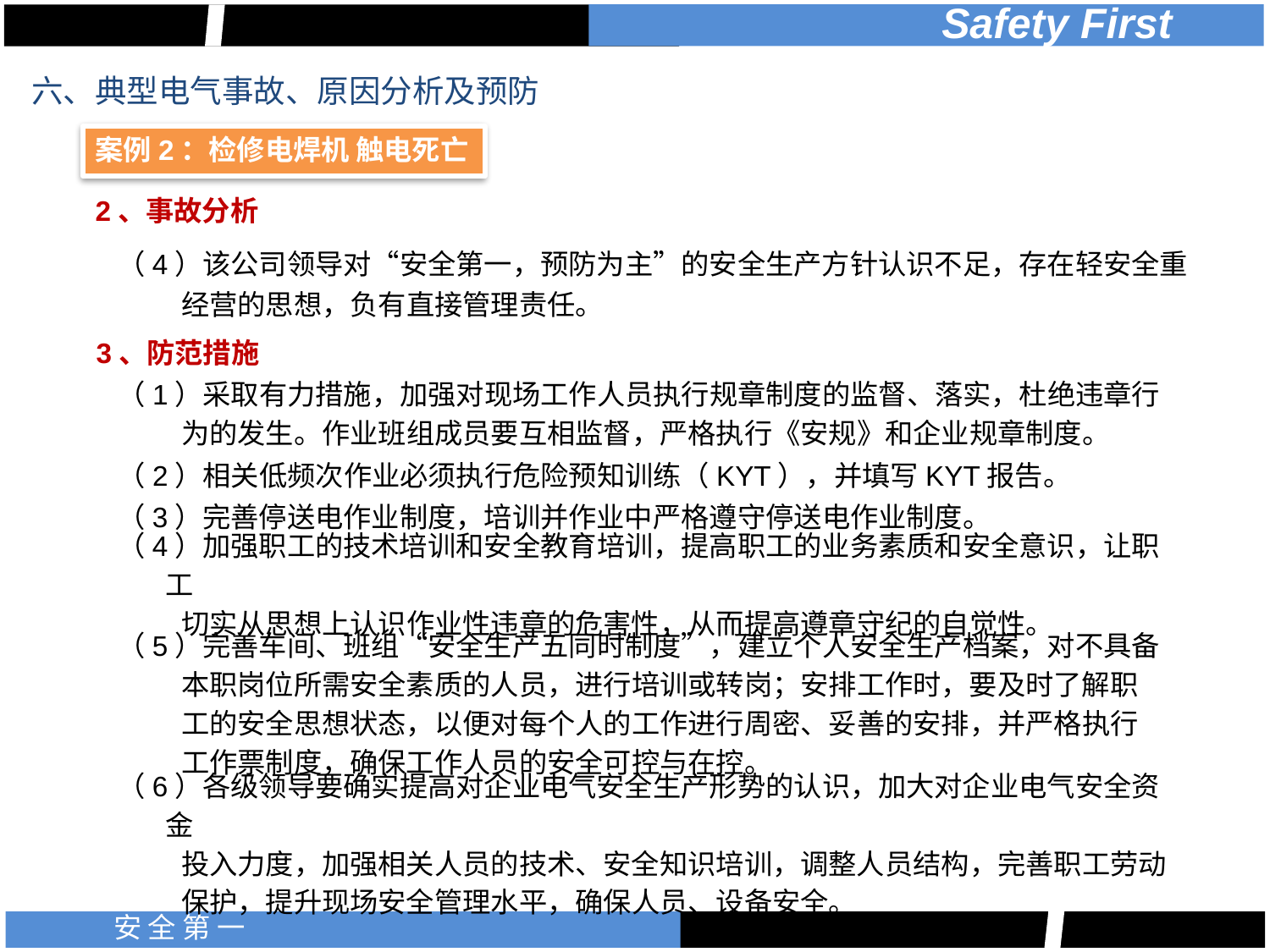

六、典型电气事故、原因分析及预防
案例2：检修电焊机 触电死亡
2、事故分析
（4）该公司领导对“安全第一，预防为主”的安全生产方针认识不足，存在轻安全重
         经营的思想，负有直接管理责任。
3、防范措施
（1）采取有力措施，加强对现场工作人员执行规章制度的监督、落实，杜绝违章行
         为的发生。作业班组成员要互相监督，严格执行《安规》和企业规章制度。
（2）相关低频次作业必须执行危险预知训练（KYT），并填写KYT报告。
（3）完善停送电作业制度，培训并作业中严格遵守停送电作业制度。
（4）加强职工的技术培训和安全教育培训，提高职工的业务素质和安全意识，让职工
         切实从思想上认识作业性违章的危害性，从而提高遵章守纪的自觉性。
（5）完善车间、班组“安全生产五同时制度”，建立个人安全生产档案，对不具备
         本职岗位所需安全素质的人员，进行培训或转岗；安排工作时，要及时了解职
         工的安全思想状态，以便对每个人的工作进行周密、妥善的安排，并严格执行
         工作票制度，确保工作人员的安全可控与在控。
（6）各级领导要确实提高对企业电气安全生产形势的认识，加大对企业电气安全资金
         投入力度，加强相关人员的技术、安全知识培训，调整人员结构，完善职工劳动
         保护，提升现场安全管理水平，确保人员、设备安全。